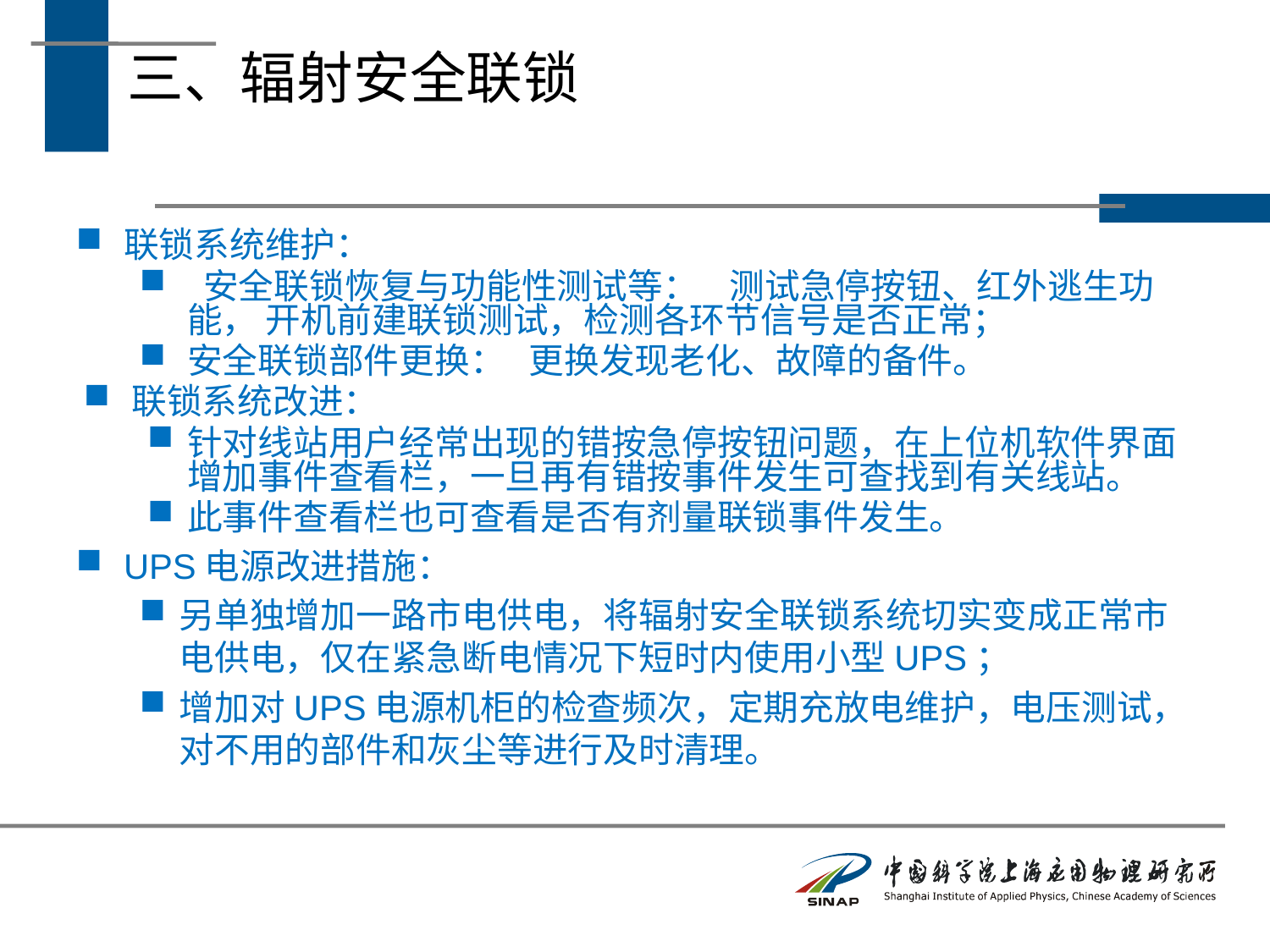

三、辐射安全联锁
联锁系统维护：
 安全联锁恢复与功能性测试等：    测试急停按钮、红外逃生功能， 开机前建联锁测试，检测各环节信号是否正常；
安全联锁部件更换：   更换发现老化、故障的备件。
联锁系统改进：
针对线站用户经常出现的错按急停按钮问题，在上位机软件界面增加事件查看栏，一旦再有错按事件发生可查找到有关线站。
此事件查看栏也可查看是否有剂量联锁事件发生。
UPS电源改进措施：
另单独增加一路市电供电，将辐射安全联锁系统切实变成正常市电供电，仅在紧急断电情况下短时内使用小型UPS；
增加对UPS电源机柜的检查频次，定期充放电维护，电压测试，对不用的部件和灰尘等进行及时清理。